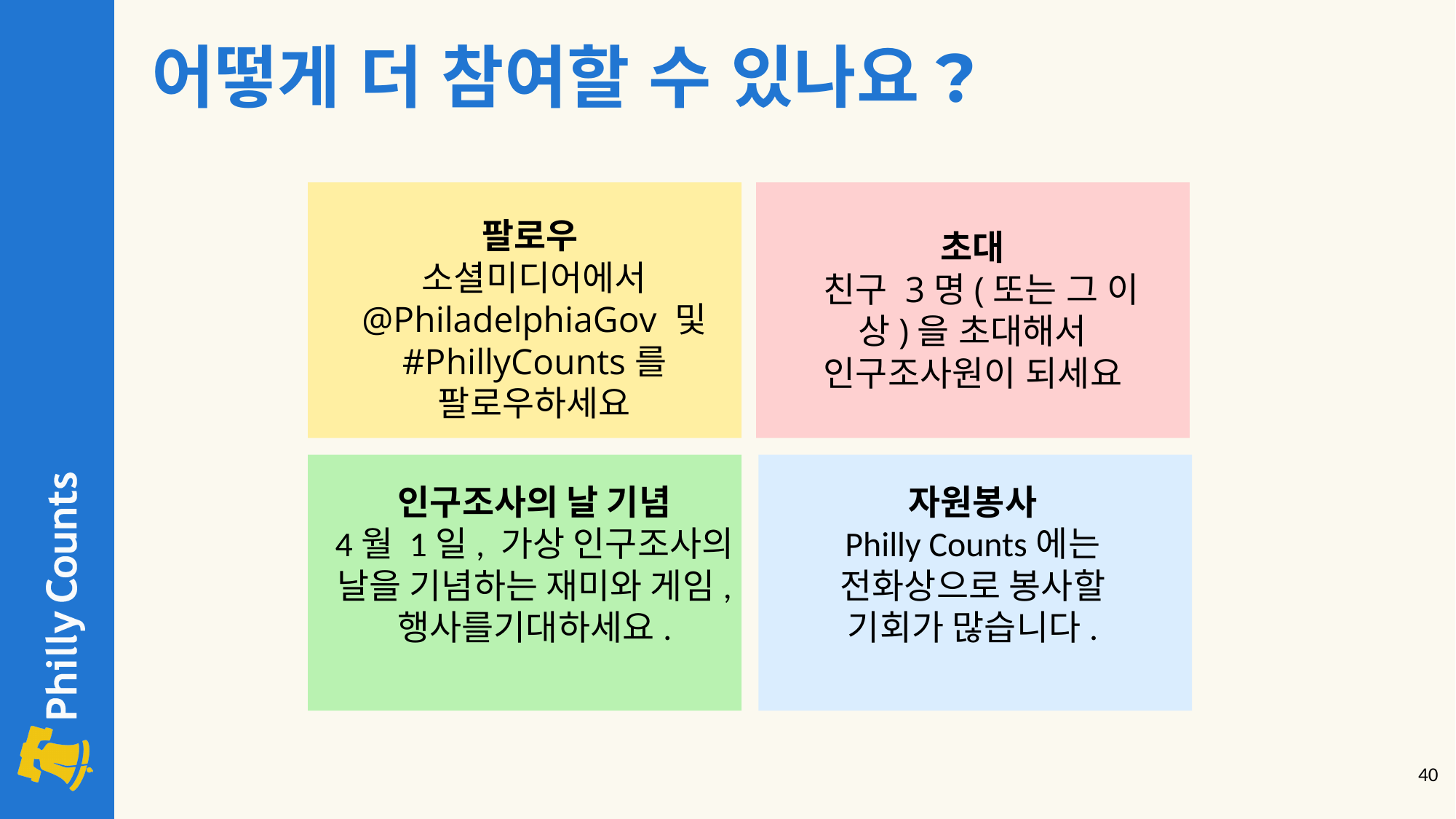

어떻게 더 참여할 수 있나요?

팔로우
소셜미디어에서 @PhiladelphiaGov 및 #PhillyCounts를 팔로우하세요

초대
 친구 3명(또는 그 이상)을 초대해서 인구조사원이 되세요

인구조사의 날 기념
4월 1일, 가상 인구조사의 날을 기념하는 재미와 게임, 행사를기대하세요.

자원봉사
Philly Counts에는 전화상으로 봉사할 기회가 많습니다.
40